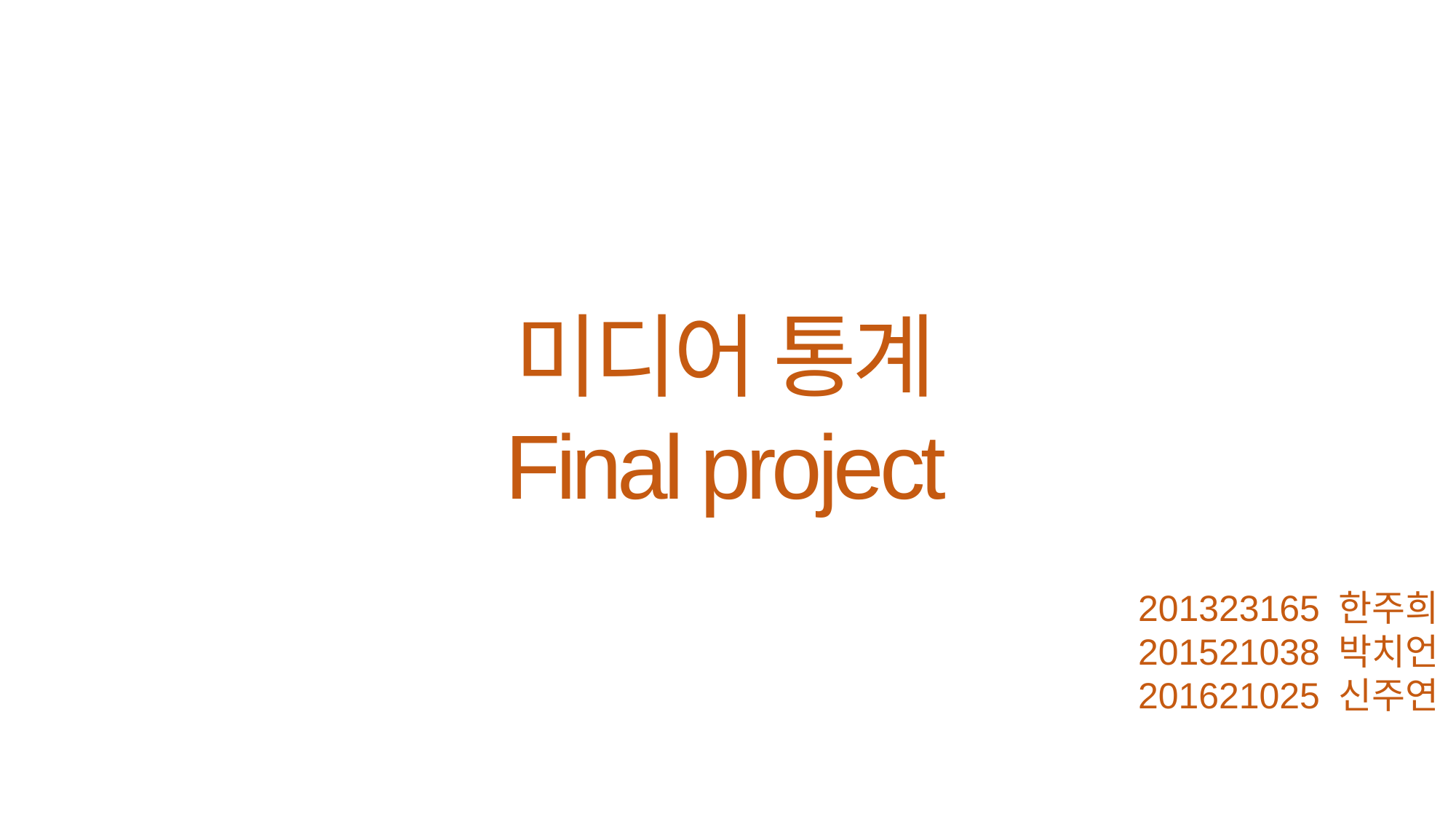

미디어 통계
Final project
201323165 한주희
201521038 박치언
201621025 신주연